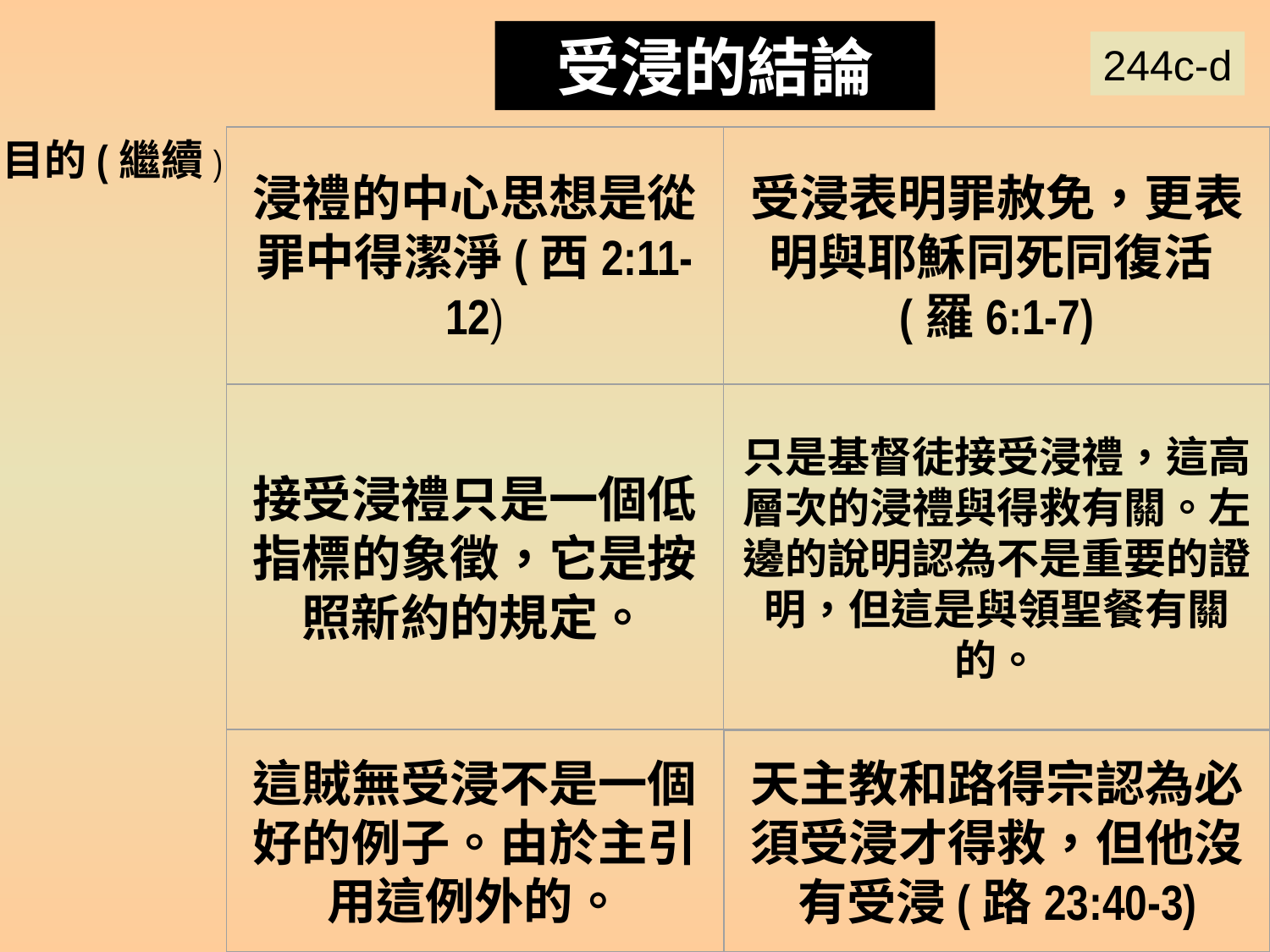

受浸的結論
244c-d
Baptism Summary 3

目的(繼續)

浸禮的中心思想是從罪中得潔淨(西2:11-12)

受浸表明罪赦免，更表明與耶穌同死同復活(羅6:1-7)

接受浸禮只是一個低指標的象徵，它是按照新約的規定。

只是基督徒接受浸禮，這高層次的浸禮與得救有關。左邊的說明認為不是重要的證明，但這是與領聖餐有關的。

這賊無受浸不是一個好的例子。由於主引用這例外的。

天主教和路得宗認為必須受浸才得救，但他沒有受浸(路23:40-3)